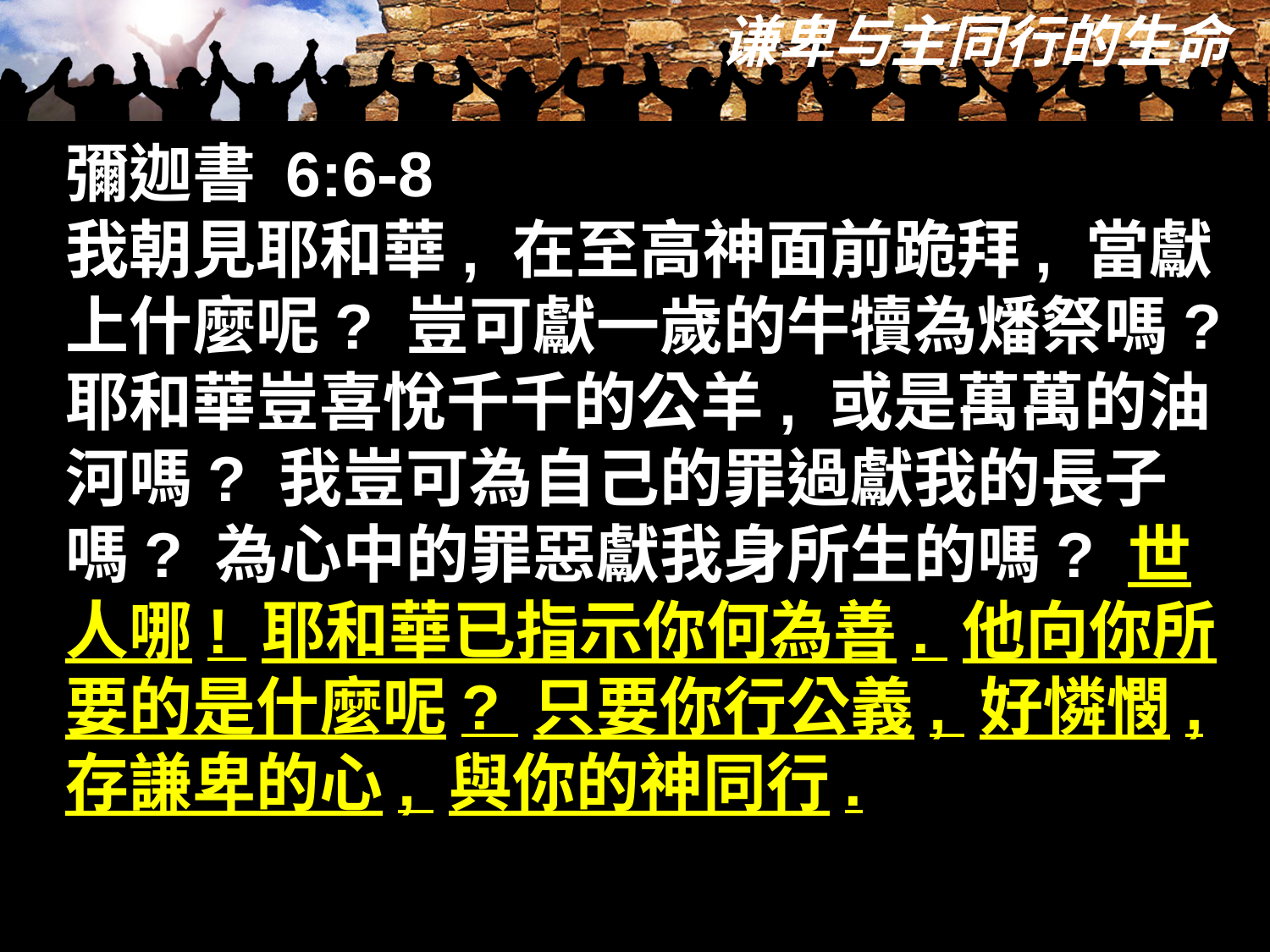

彌迦書 6:6-8
我朝見耶和華, 在至高神面前跪拜, 當獻
上什麼呢? 豈可獻一歲的牛犢為燔祭嗎? 耶和華豈喜悅千千的公羊, 或是萬萬的油河嗎? 我豈可為自己的罪過獻我的長子嗎? 為心中的罪惡獻我身所生的嗎? 世人哪! 耶和華已指示你何為善. 他向你所要的是什麼呢? 只要你行公義, 好憐憫, 存謙卑的心, 與你的神同行.